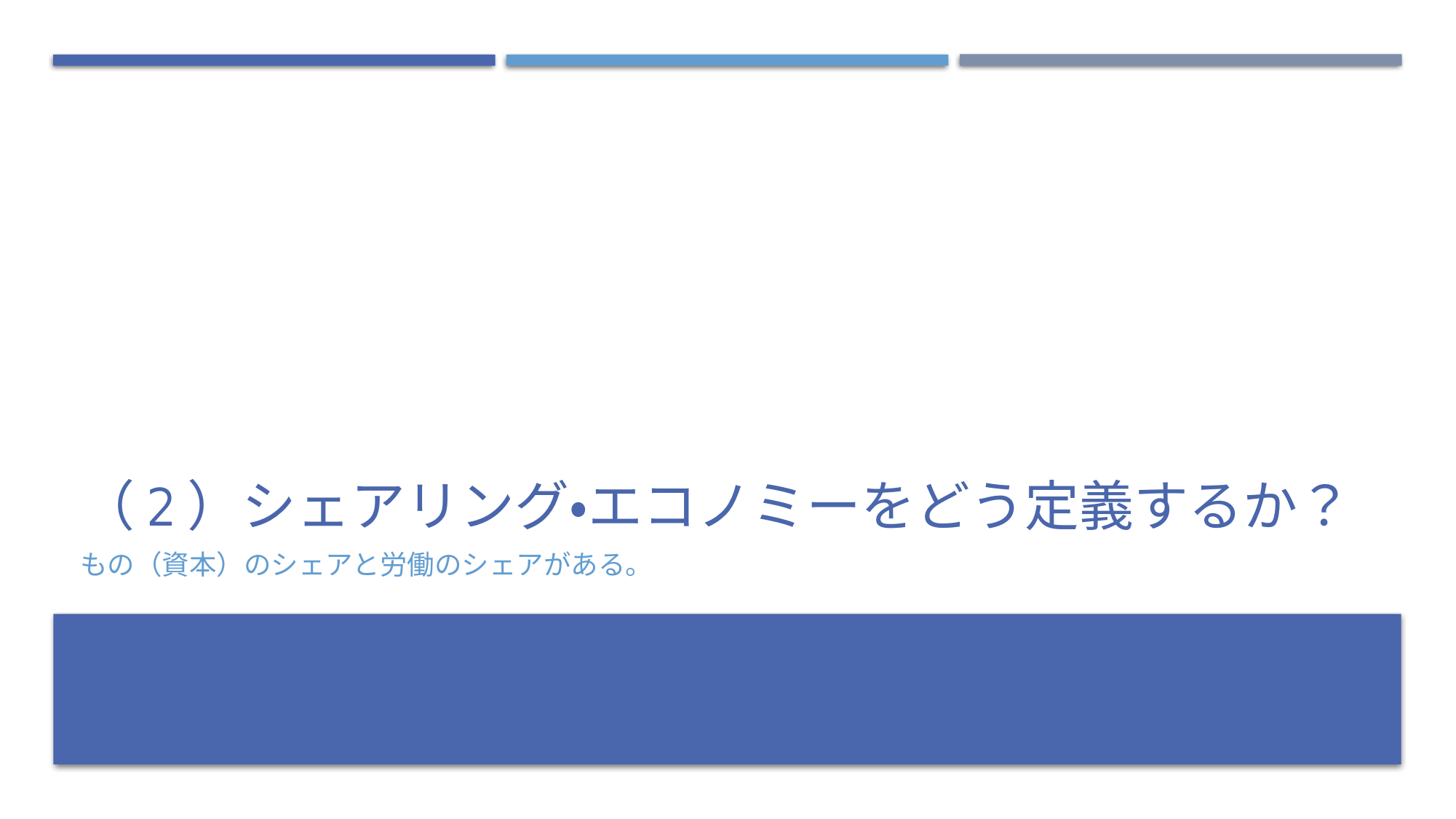

# （2）シェアリング・エコノミーをどう定義するか？
もの（資本）のシェアと労働のシェアがある。